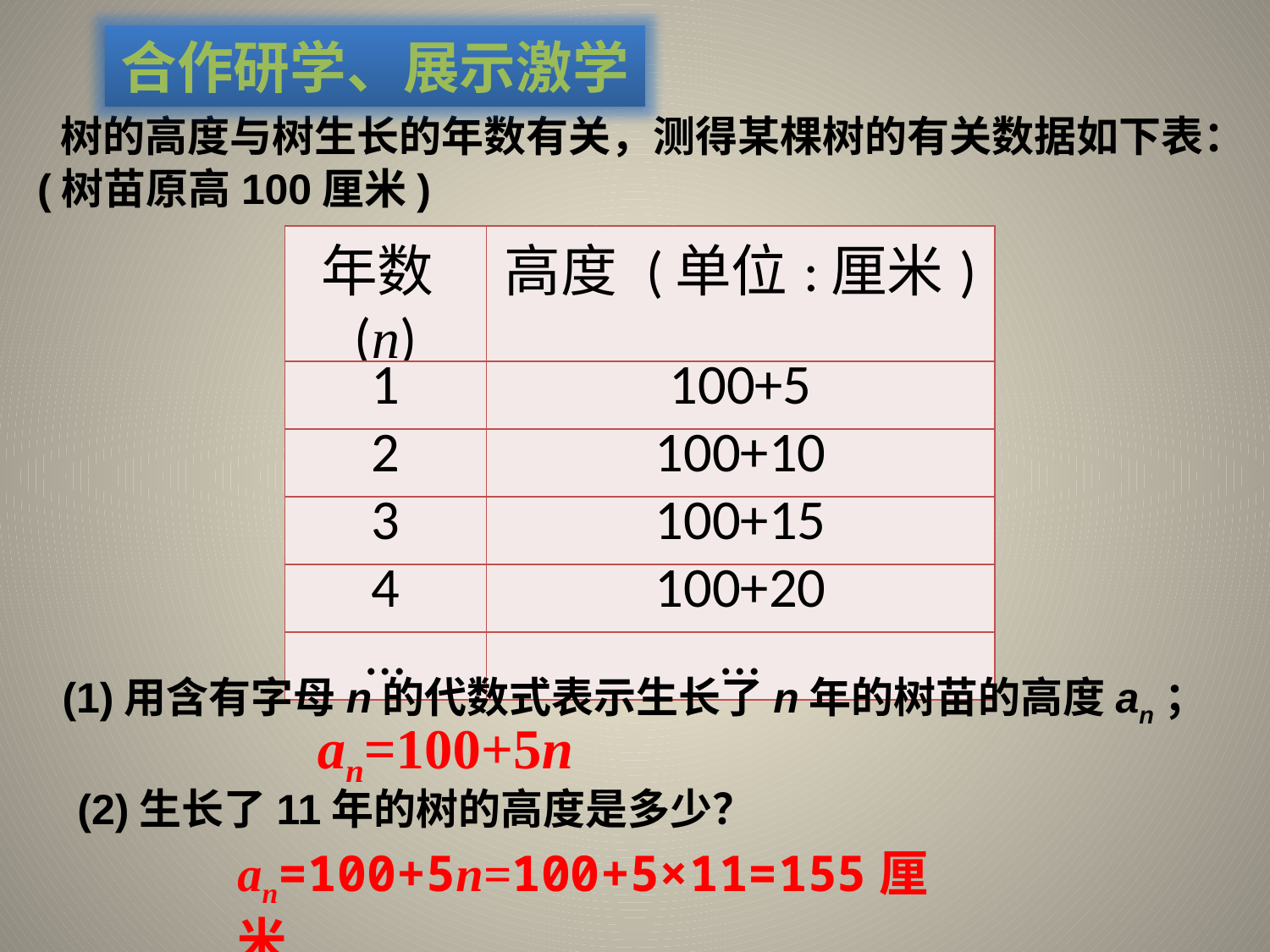

合作研学、展示激学
 树的高度与树生长的年数有关，测得某棵树的有关数据如下表：(树苗原高100厘米)
| 年数(n) | 高度 (单位:厘米) |
| --- | --- |
| 1 | 100+5 |
| 2 | 100+10 |
| 3 | 100+15 |
| 4 | 100+20 |
| … | … |
(1)用含有字母n的代数式表示生长了n年的树苗的高度an；
an=100+5n
(2)生长了11年的树的高度是多少？
an=100+5n=100+5×11=155厘米